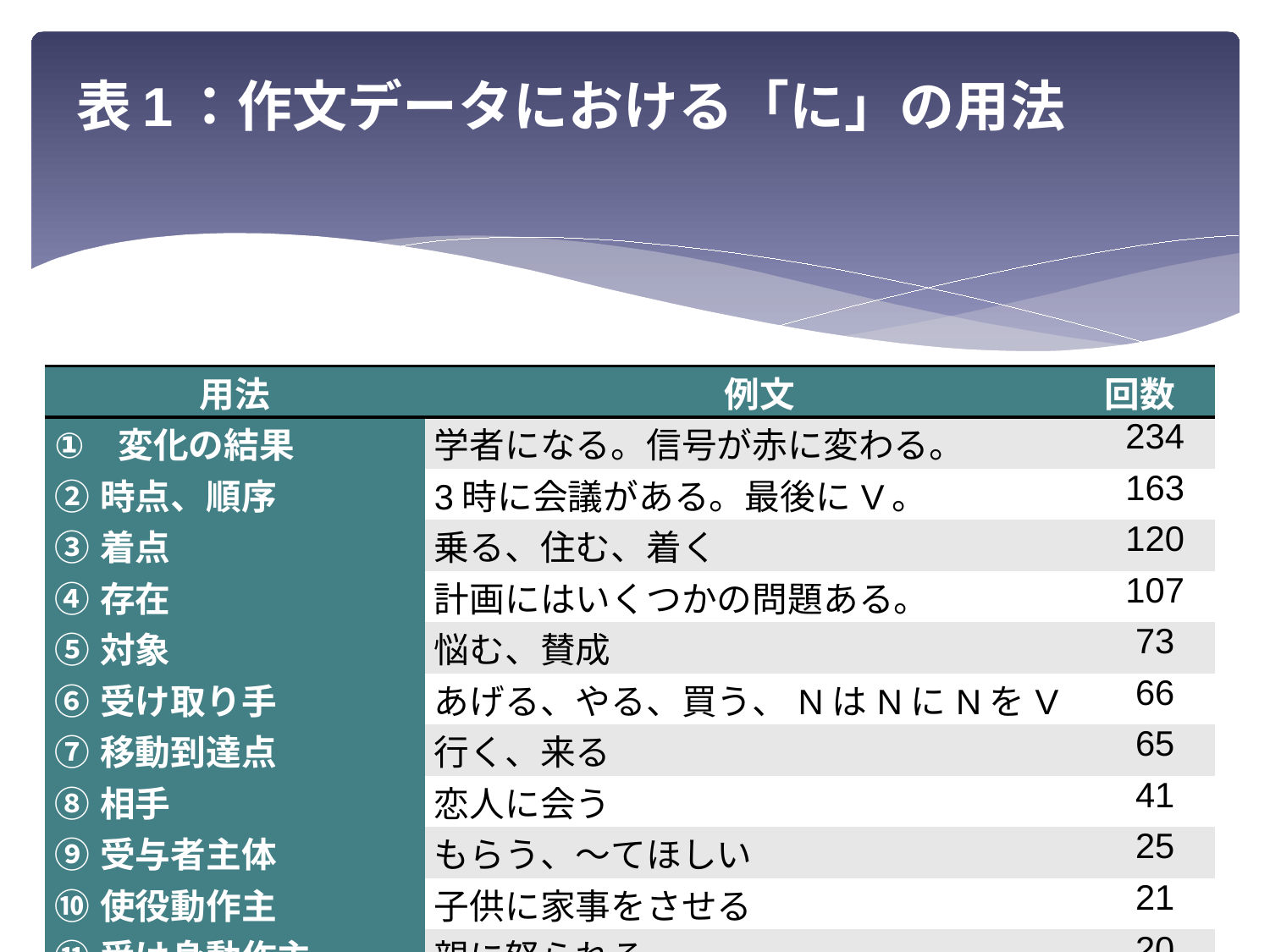

# 表1：作文データにおける「に」の用法
| 用法 | 例文 | 回数 |
| --- | --- | --- |
| 変化の結果 | 学者になる。信号が赤に変わる。 | 234 |
| ②時点、順序 | 3時に会議がある。最後にV。 | 163 |
| ③着点 | 乗る、住む、着く | 120 |
| ④存在 | 計画にはいくつかの問題ある。 | 107 |
| ⑤対象 | 悩む、賛成 | 73 |
| ⑥受け取り手 | あげる、やる、買う、NはNにNをV | 66 |
| ⑦移動到達点 | 行く、来る | 65 |
| ⑧相手 | 恋人に会う | 41 |
| ⑨受与者主体 | もらう、～てほしい | 25 |
| ⑩使役動作主 | 子供に家事をさせる | 21 |
| ⑪受け身動作主 | 親に怒られる | 20 |
| 合計 |  | 935 |
8